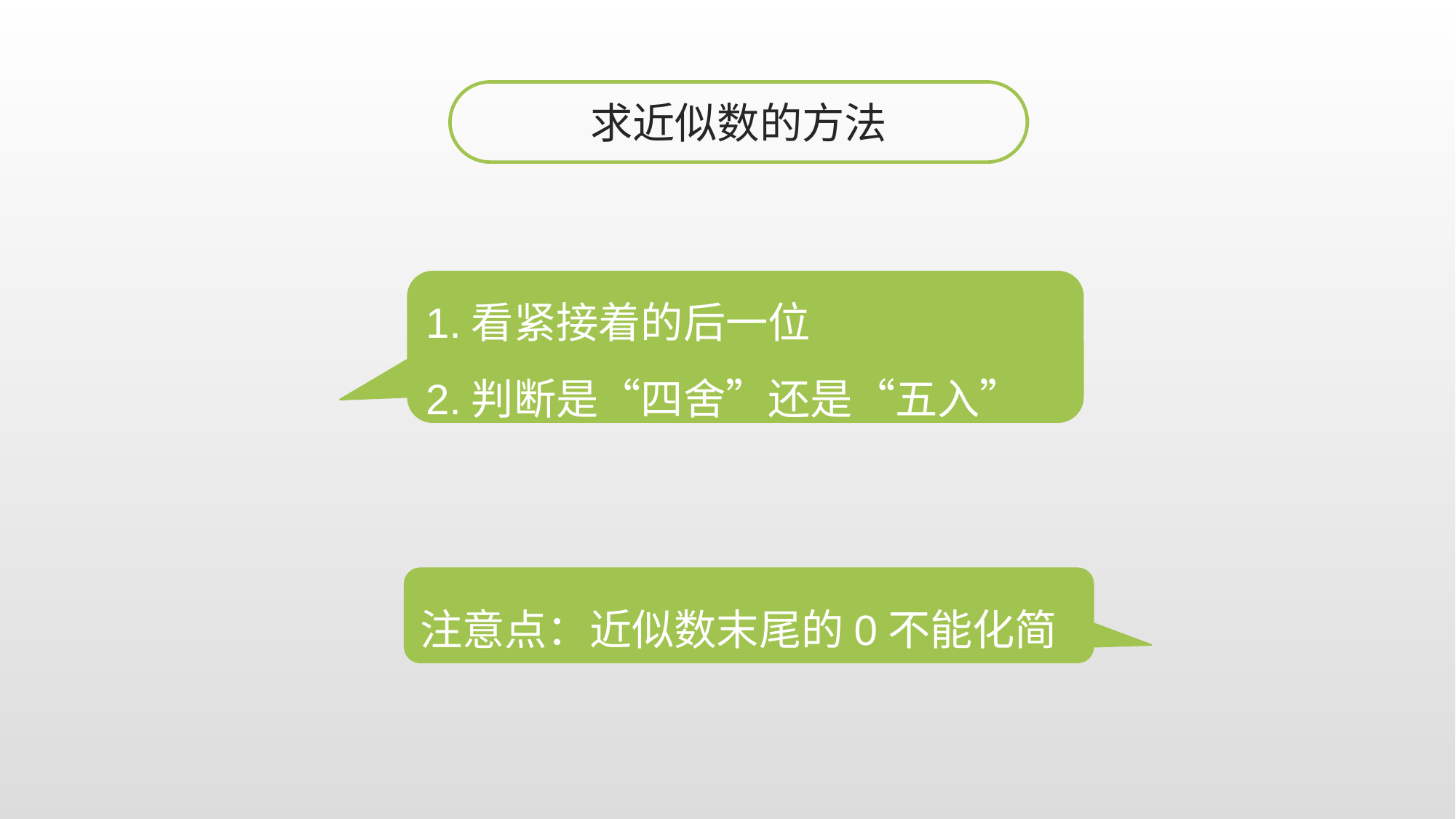

求近似数的方法
1.看紧接着的后一位
2.判断是“四舍”还是“五入”
注意点：近似数末尾的0不能化简